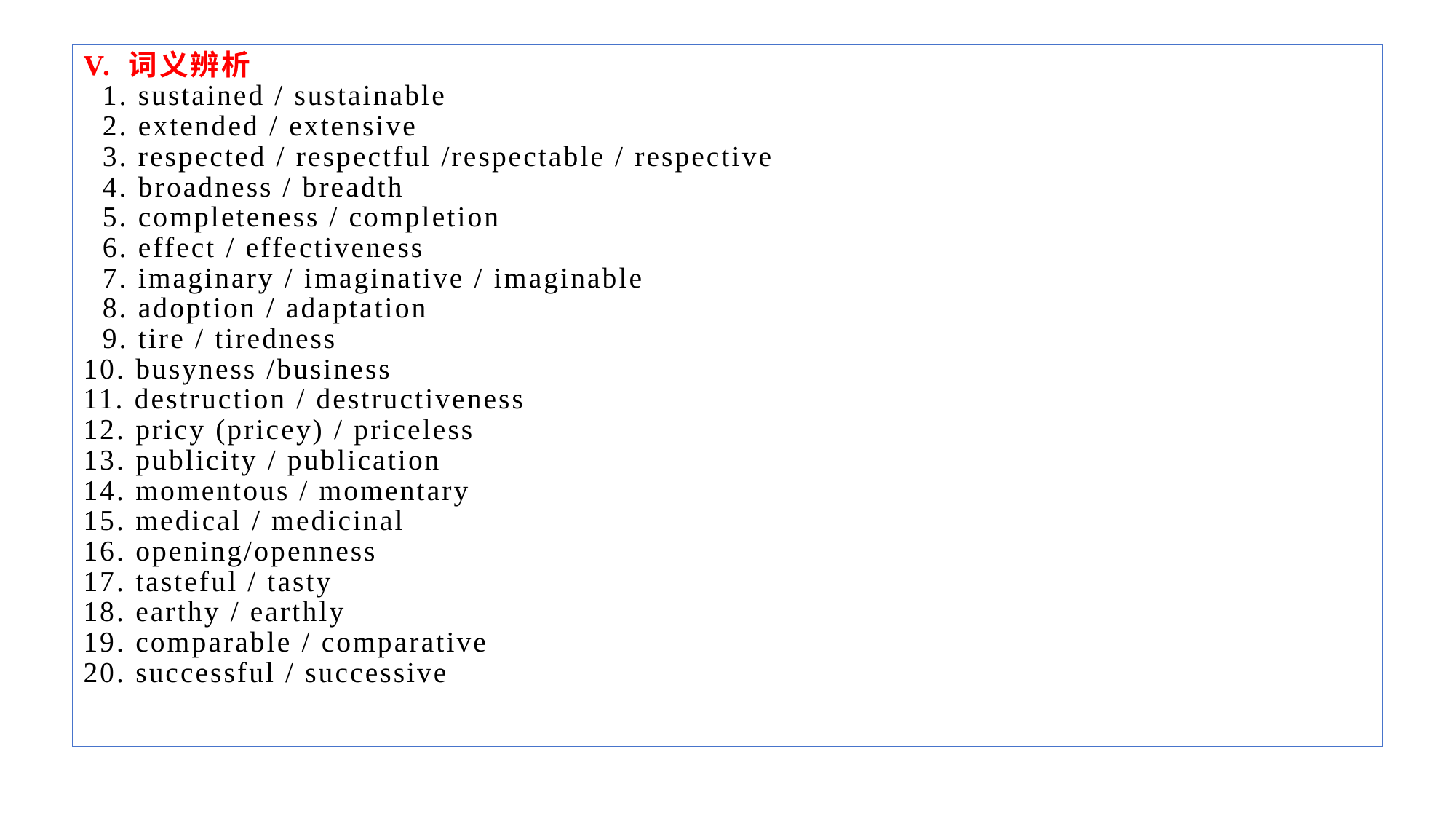

V. 词义辨析
  1. sustained / sustainable
  2. extended / extensive
  3. respected / respectful /respectable / respective
  4. broadness / breadth
  5. completeness / completion
  6. effect / effectiveness
  7. imaginary / imaginative / imaginable
  8. adoption / adaptation
  9. tire / tiredness
10. busyness /business
11. destruction / destructiveness
12. pricy (pricey) / priceless
13. publicity / publication
14. momentous / momentary
15. medical / medicinal
16. opening/openness
17. tasteful / tasty
18. earthy / earthly
19. comparable / comparative
20. successful / successive